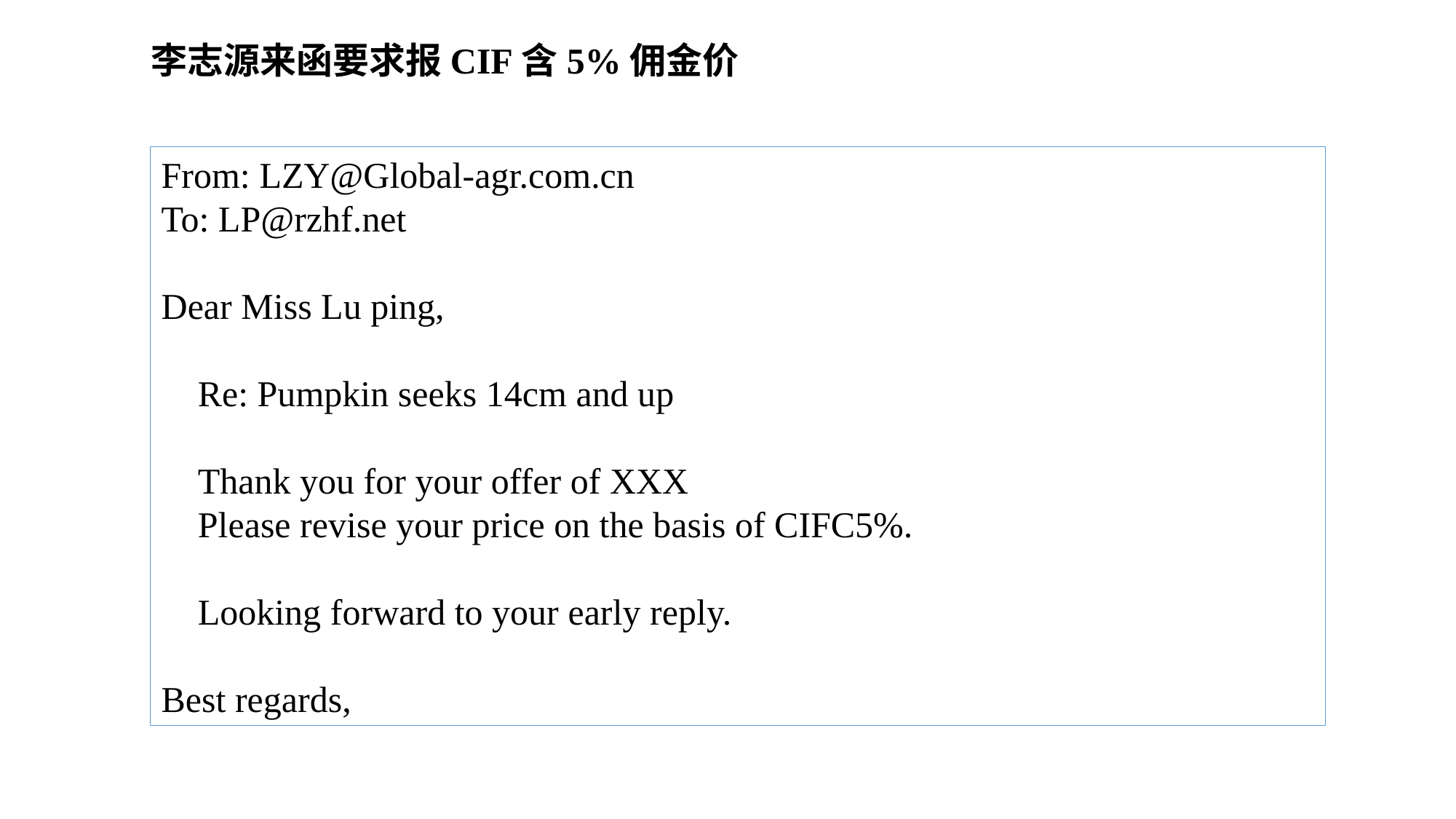

李志源来函要求报CIF含5%佣金价
From: LZY@Global-agr.com.cn
To: LP@rzhf.net

Dear Miss Lu ping,

    Re: Pumpkin seeks 14cm and up

    Thank you for your offer of XXX
    Please revise your price on the basis of CIFC5%.

    Looking forward to your early reply.

Best regards,